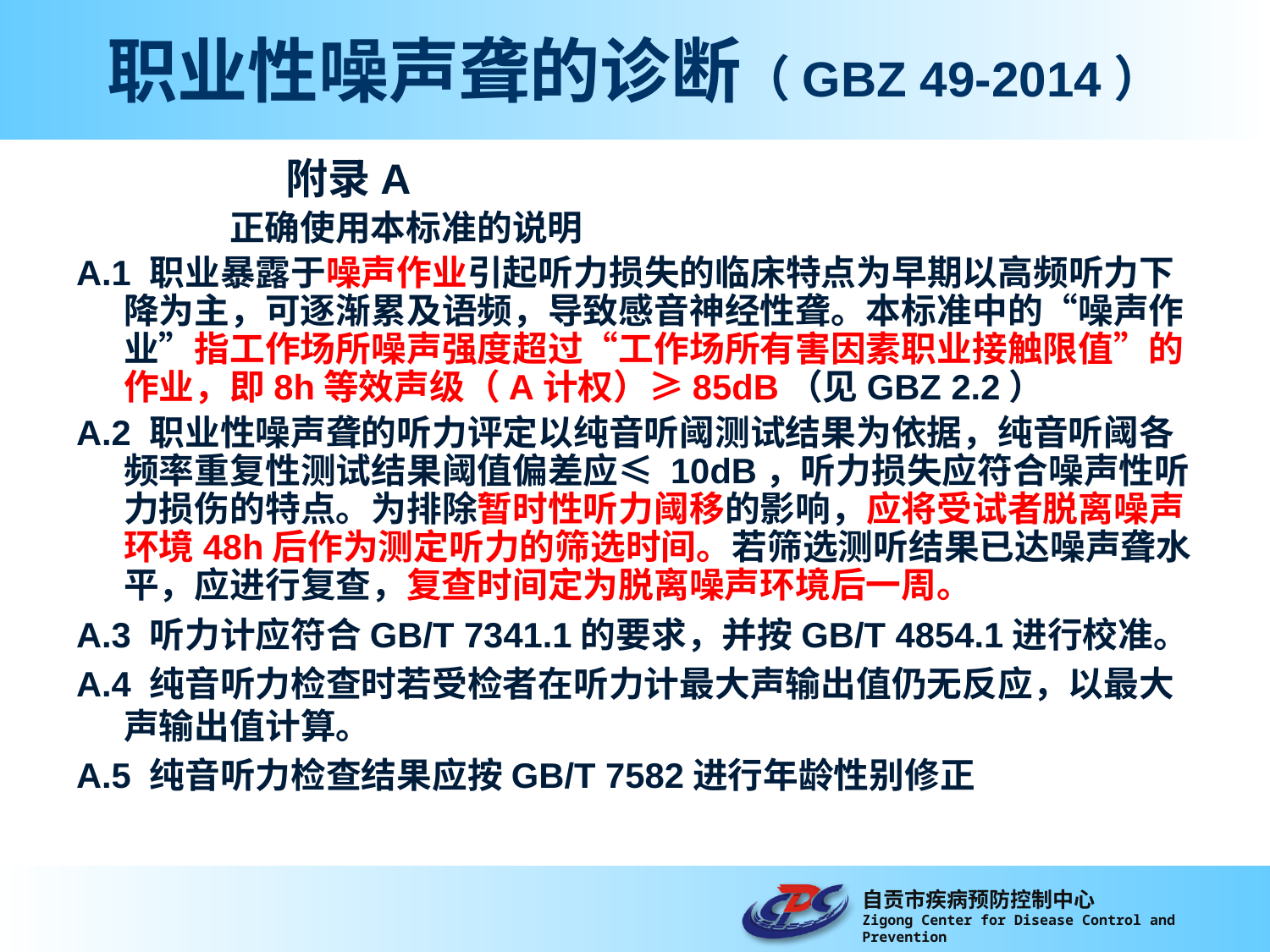

职业性噪声聋的诊断（GBZ 49-2014）
                         附录A
                  正确使用本标准的说明
A.1 职业暴露于噪声作业引起听力损失的临床特点为早期以高频听力下降为主，可逐渐累及语频，导致感音神经性聋。本标准中的“噪声作业”指工作场所噪声强度超过“工作场所有害因素职业接触限值”的作业，即8h等效声级（A计权）≥85dB（见GBZ 2.2）
A.2 职业性噪声聋的听力评定以纯音听阈测试结果为依据，纯音听阈各频率重复性测试结果阈值偏差应≤ 10dB，听力损失应符合噪声性听力损伤的特点。为排除暂时性听力阈移的影响，应将受试者脱离噪声环境48h后作为测定听力的筛选时间。若筛选测听结果已达噪声聋水平，应进行复查，复查时间定为脱离噪声环境后一周。
A.3 听力计应符合GB/T 7341.1的要求，并按GB/T 4854.1进行校准。
A.4 纯音听力检查时若受检者在听力计最大声输出值仍无反应，以最大声输出值计算。
A.5 纯音听力检查结果应按GB/T 7582进行年龄性别修正